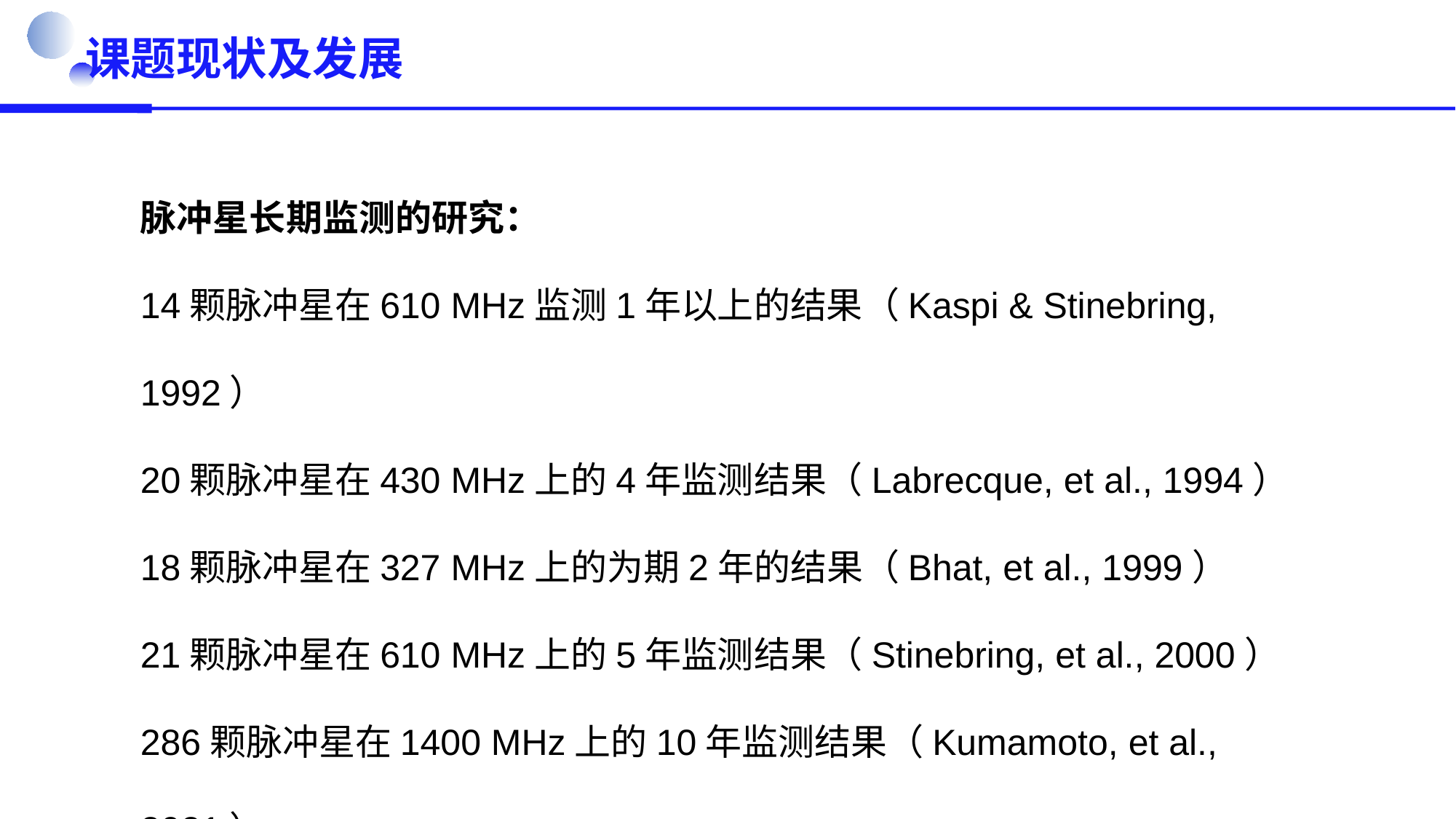

课题现状及发展

脉冲星长期监测的研究：
14颗脉冲星在610 MHz监测1年以上的结果（Kaspi & Stinebring, 1992）
20颗脉冲星在430 MHz上的4年监测结果（Labrecque, et al., 1994）
18颗脉冲星在327 MHz上的为期2年的结果（Bhat, et al., 1999）
21颗脉冲星在610 MHz上的5年监测结果（Stinebring, et al., 2000）
286颗脉冲星在1400 MHz上的10年监测结果（Kumamoto, et al., 2021）